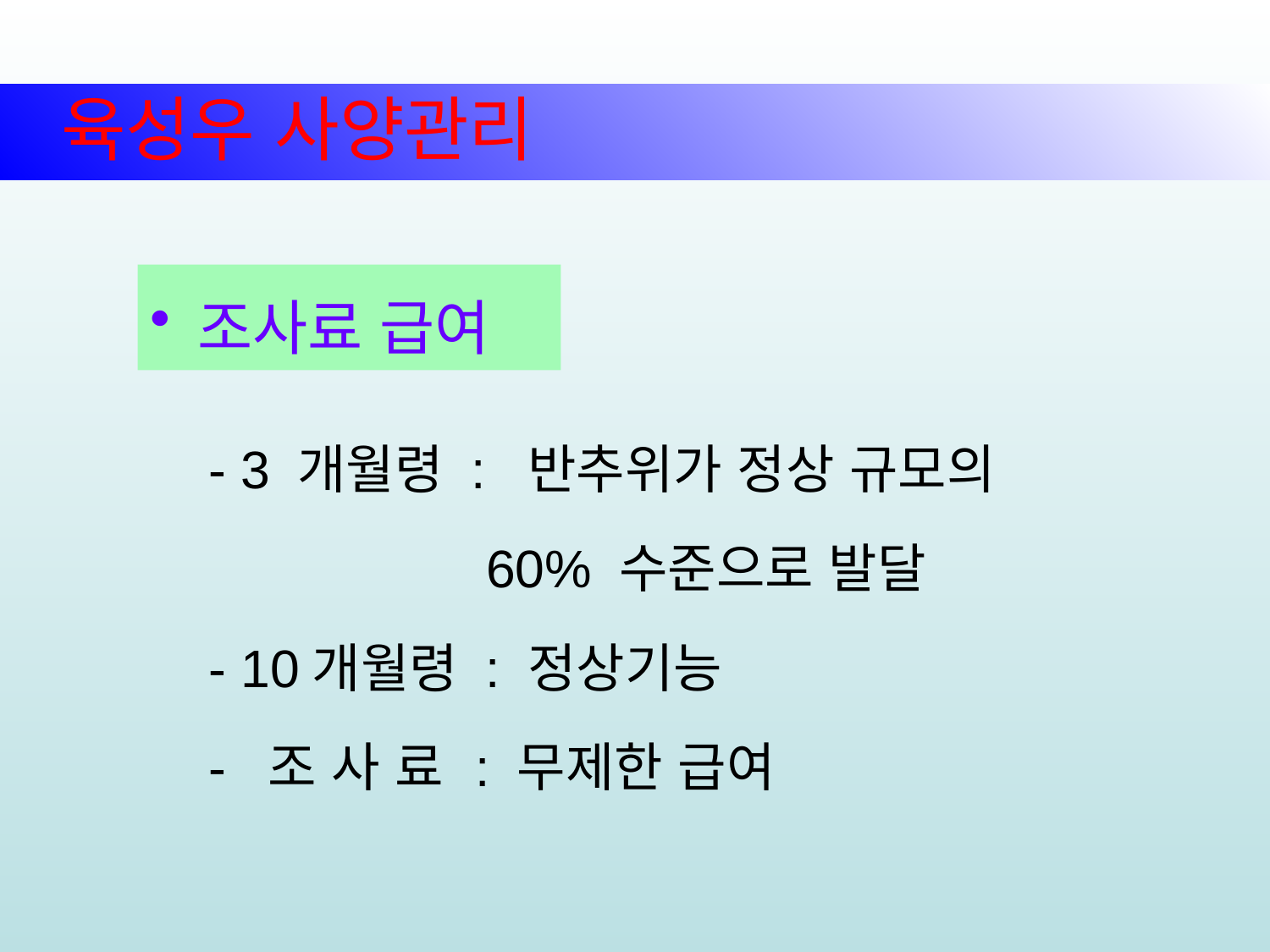

육성우 사양관리
조사료 급여
    - 3 개월령 :  반추위가 정상 규모의
                       60% 수준으로 발달
    - 10개월령 : 정상기능
    -  조 사 료  : 무제한 급여